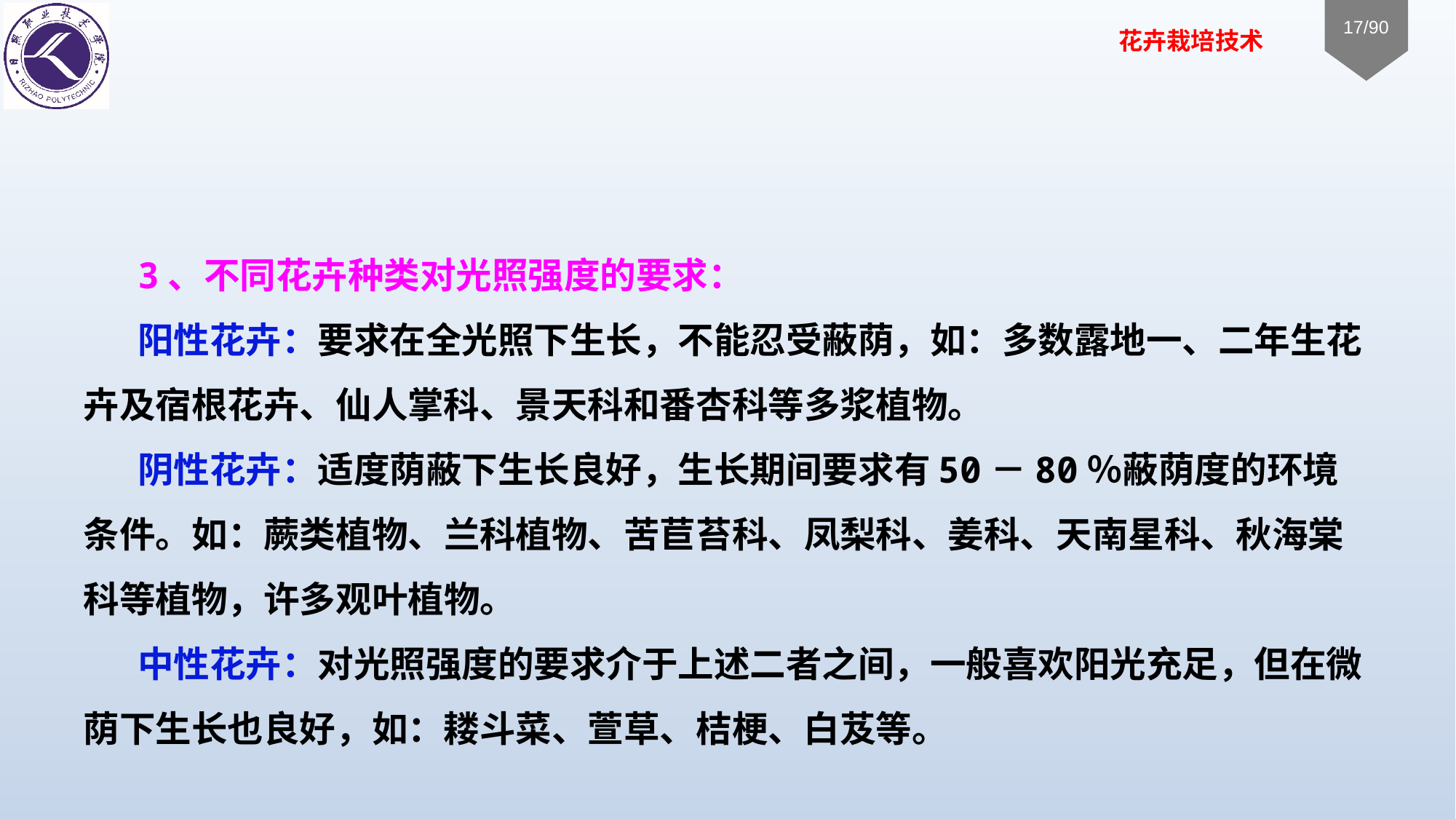

#
3、不同花卉种类对光照强度的要求：
阳性花卉：要求在全光照下生长，不能忍受蔽荫，如：多数露地一、二年生花卉及宿根花卉、仙人掌科、景天科和番杏科等多浆植物。
阴性花卉：适度荫蔽下生长良好，生长期间要求有50－80％蔽荫度的环境条件。如：蕨类植物、兰科植物、苦苣苔科、凤梨科、姜科、天南星科、秋海棠科等植物，许多观叶植物。
中性花卉：对光照强度的要求介于上述二者之间，一般喜欢阳光充足，但在微荫下生长也良好，如：耧斗菜、萱草、桔梗、白芨等。